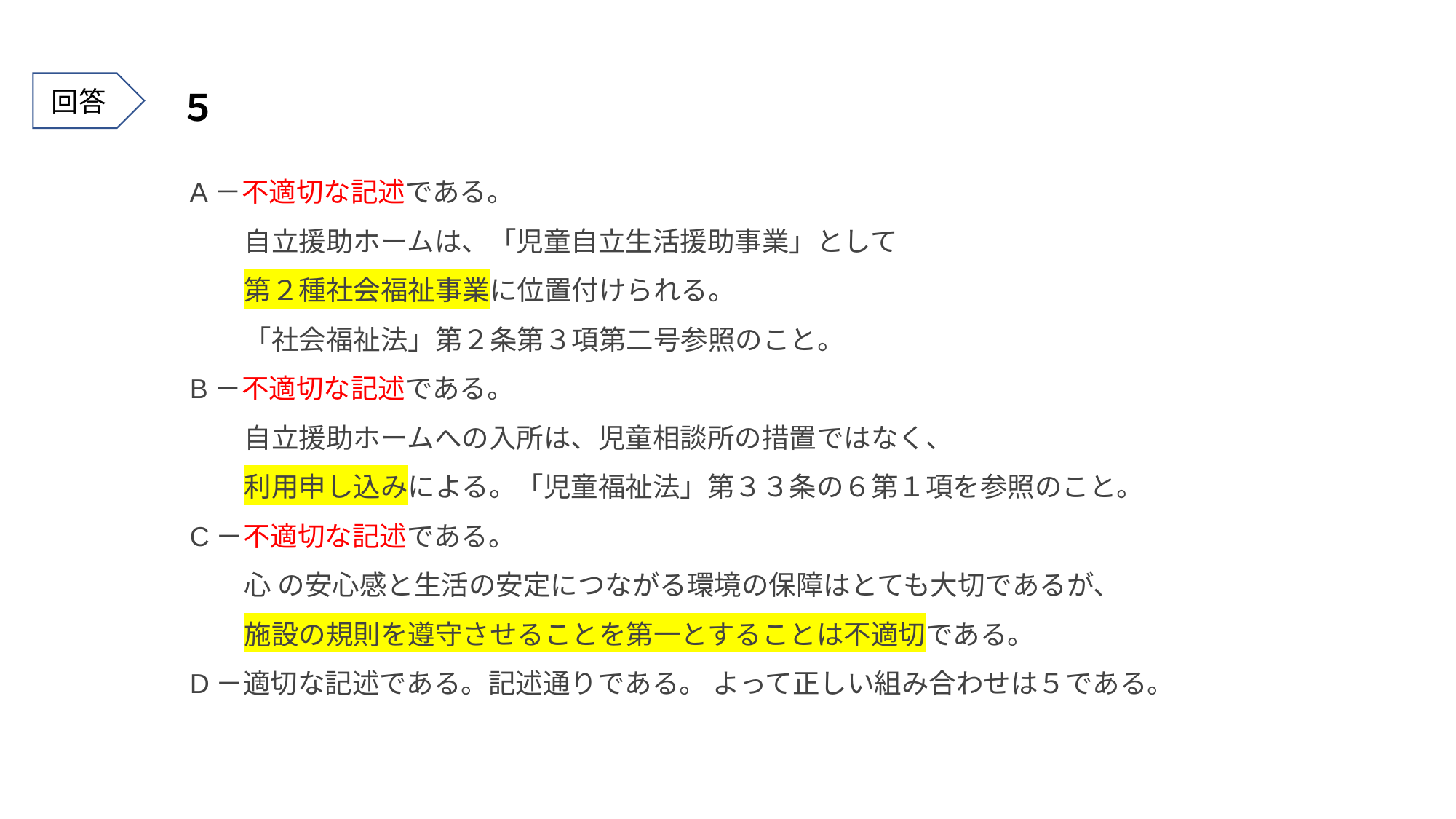

回答
５
A－不適切な記述である。
　　自立援助ホームは、「児童自立生活援助事業」として
　　第２種社会福祉事業に位置付けられる。
　　「社会福祉法」第２条第３項第二号参照のこと。
B－不適切な記述である。
　　自立援助ホームへの入所は、児童相談所の措置ではなく、
　　利用申し込みによる。「児童福祉法」第３３条の６第１項を参照のこと。
C－不適切な記述である。
　　心 の安心感と生活の安定につながる環境の保障はとても大切であるが、
　　施設の規則を遵守させることを第一とすることは不適切である。
D－適切な記述である。記述通りである。 よって正しい組み合わせは５である。